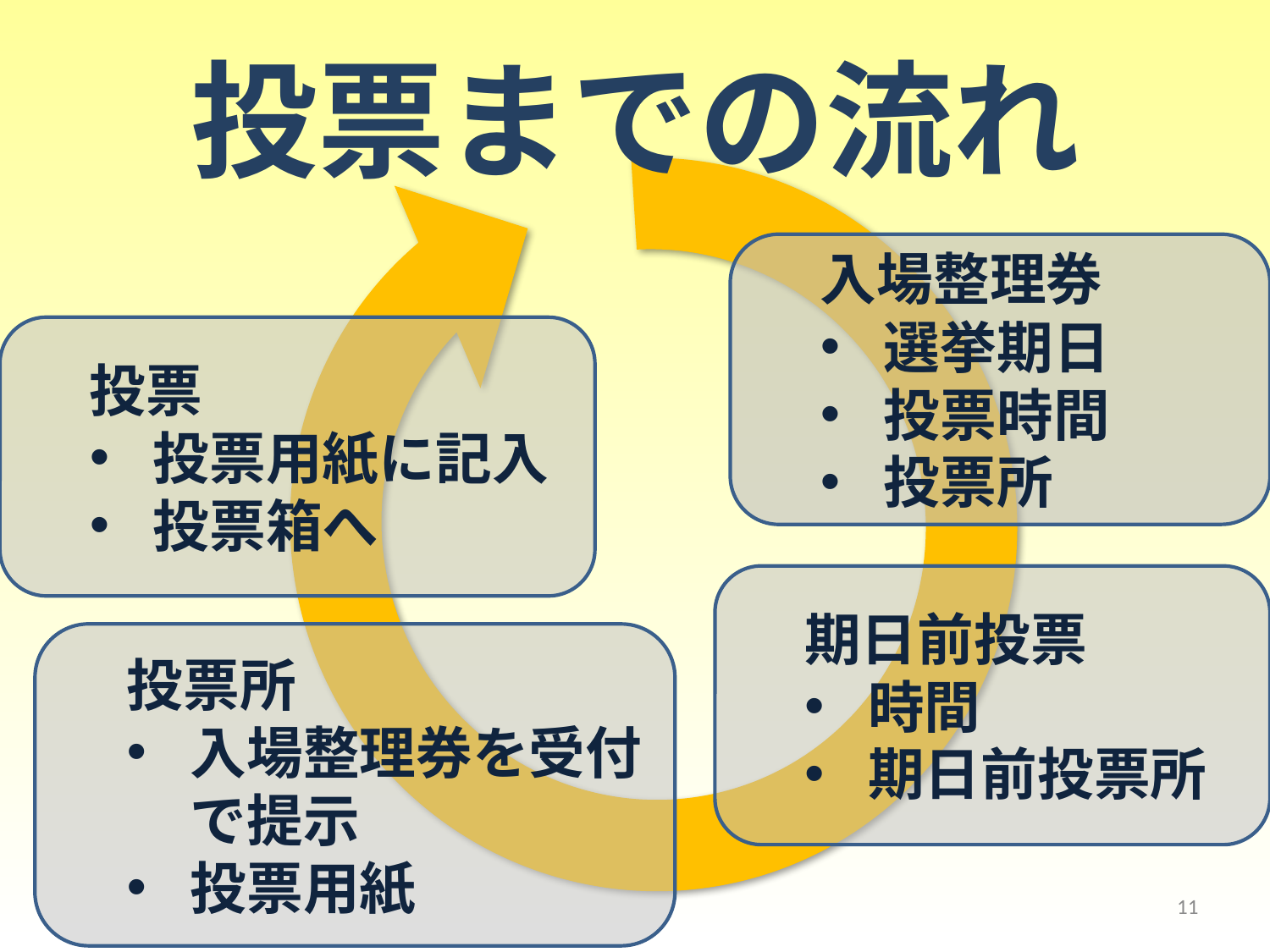

# 投票までの流れ

入場整理券
選挙期日
投票時間
投票所
投票
投票用紙に記入
投票箱へ
期日前投票
時間
期日前投票所
投票所
入場整理券を受付で提示
投票用紙
11